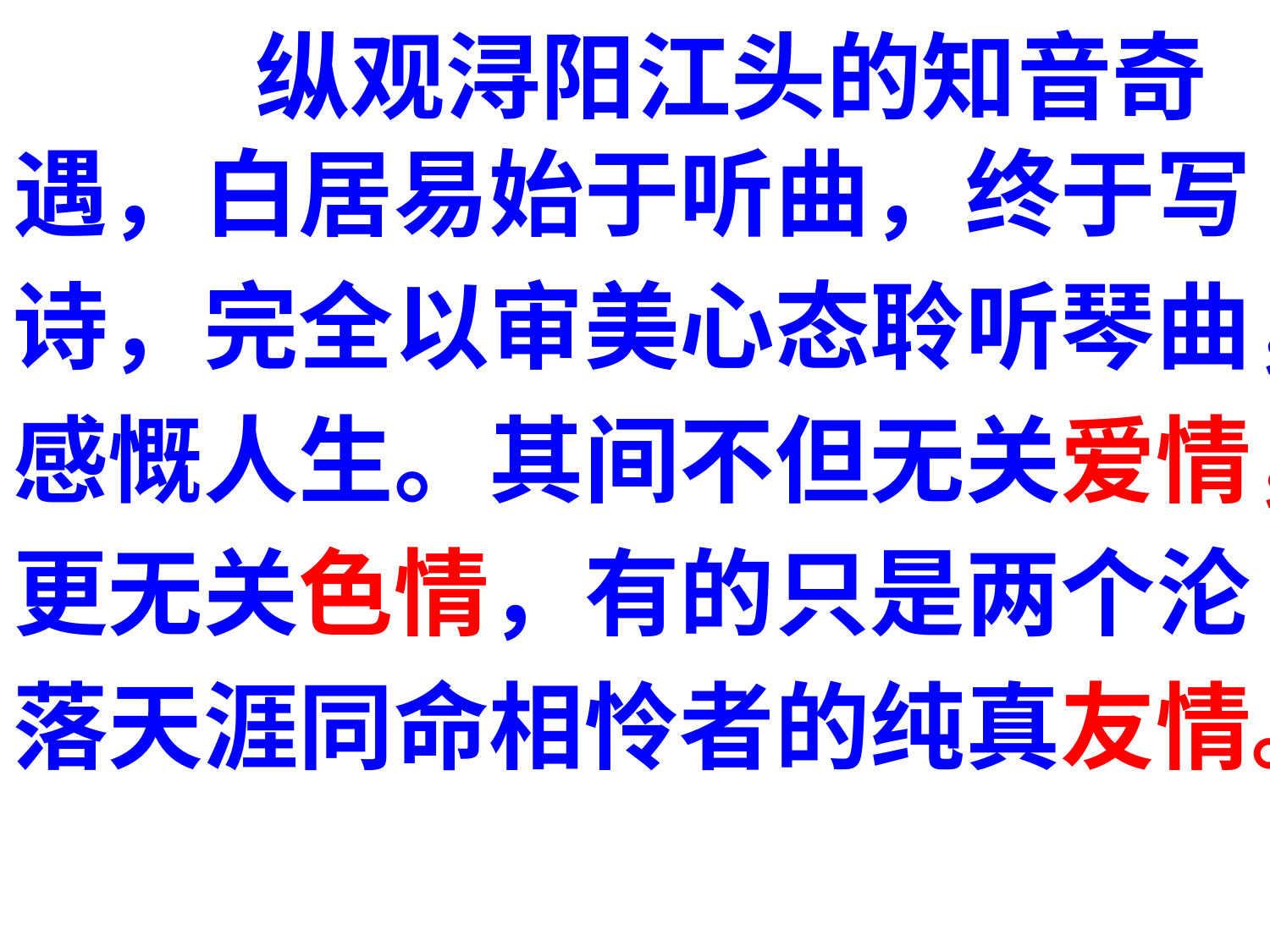

纵观浔阳江头的知音奇遇，白居易始于听曲，终于写
诗，完全以审美心态聆听琴曲，
感慨人生。其间不但无关爱情，
更无关色情，有的只是两个沦
落天涯同命相怜者的纯真友情。